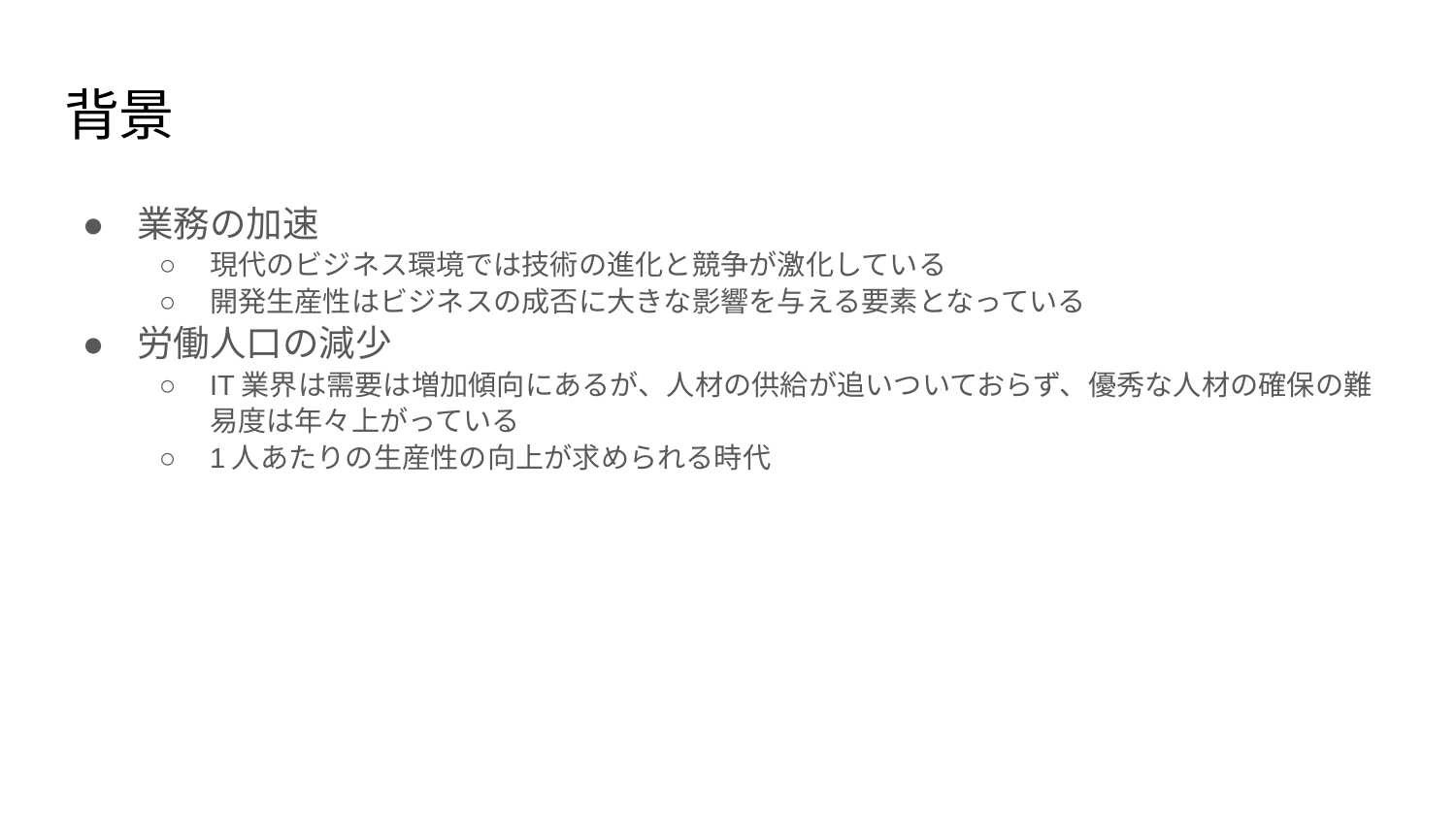

# 背景
業務の加速
現代のビジネス環境では技術の進化と競争が激化している
開発生産性はビジネスの成否に大きな影響を与える要素となっている
労働人口の減少
IT業界は需要は増加傾向にあるが、人材の供給が追いついておらず、優秀な人材の確保の難易度は年々上がっている
1人あたりの生産性の向上が求められる時代